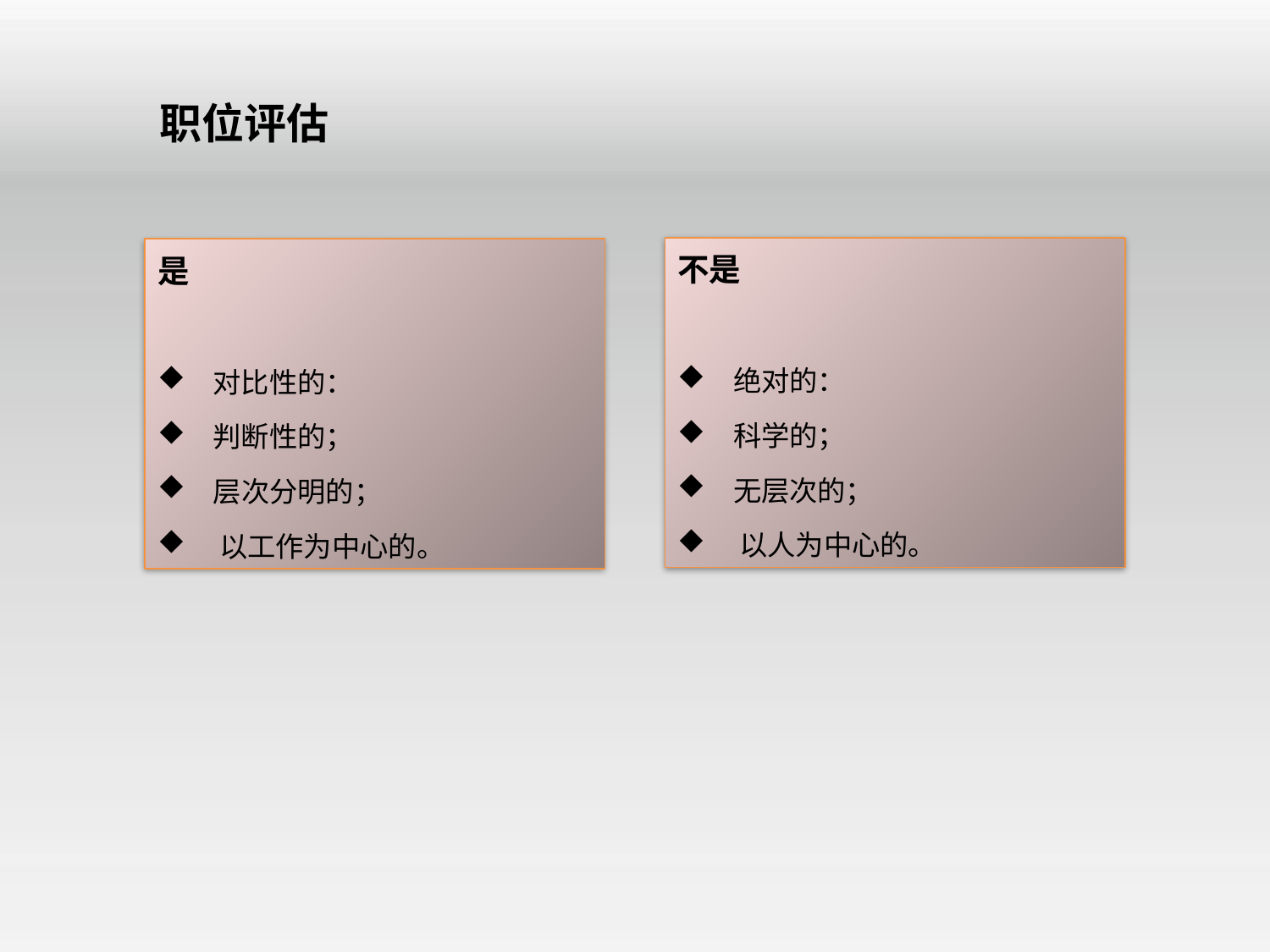

职位评估
不是

   绝对的：
   科学的；
   无层次的；
    以人为中心的。
是

   对比性的：
   判断性的；
   层次分明的；
    以工作为中心的。